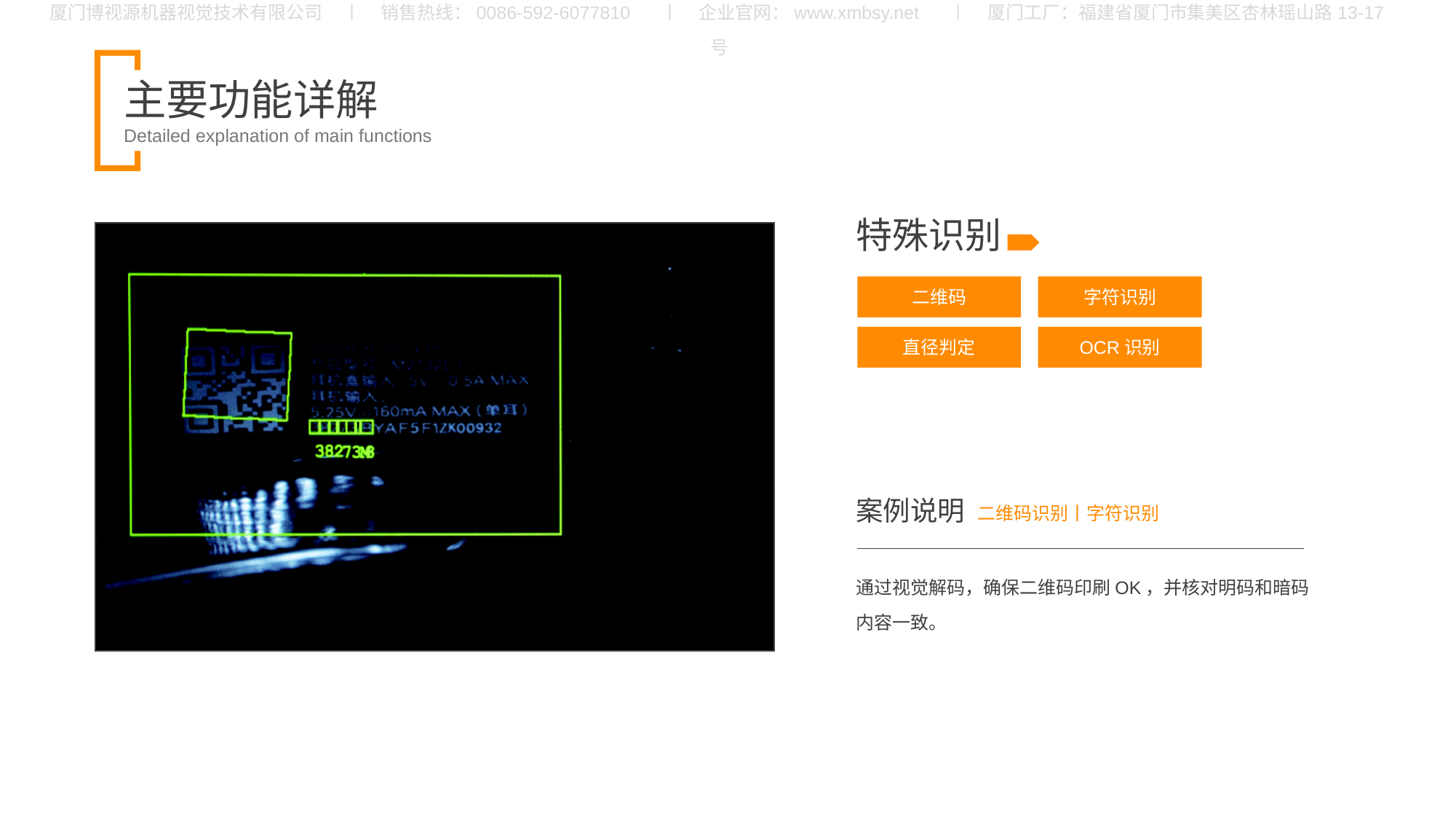

特殊识别

二维码
字符识别
直径判定
OCR识别
案例说明
二维码识别丨字符识别
通过视觉解码，确保二维码印刷OK，并核对明码和暗码内容一致。